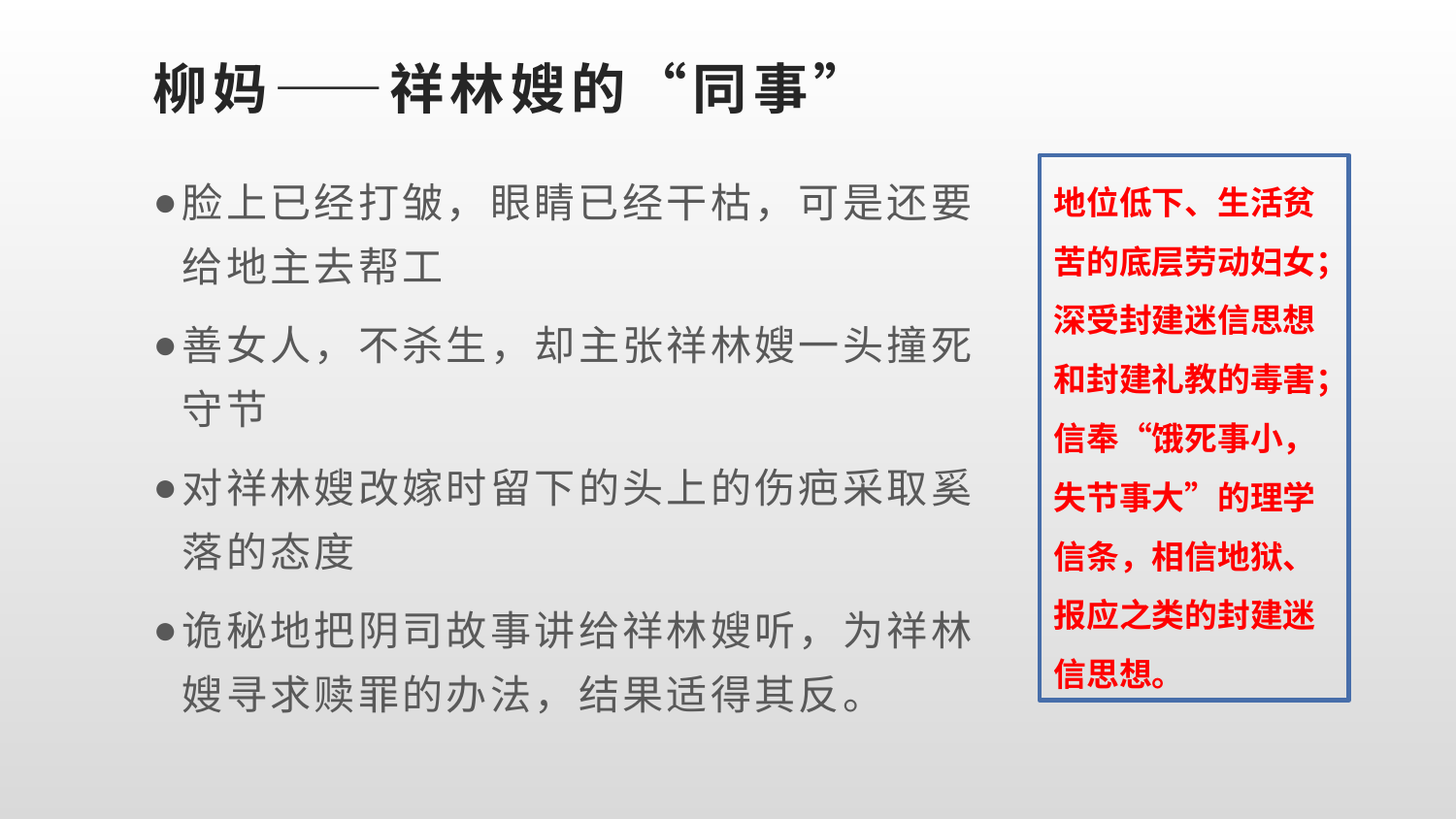

# 柳妈——祥林嫂的“同事”
地位低下、生活贫苦的底层劳动妇女；
深受封建迷信思想和封建礼教的毒害；
信奉“饿死事小，失节事大”的理学信条，相信地狱、报应之类的封建迷信思想。
脸上已经打皱，眼睛已经干枯，可是还要给地主去帮工
善女人，不杀生，却主张祥林嫂一头撞死守节
对祥林嫂改嫁时留下的头上的伤疤采取奚落的态度
诡秘地把阴司故事讲给祥林嫂听，为祥林嫂寻求赎罪的办法，结果适得其反。